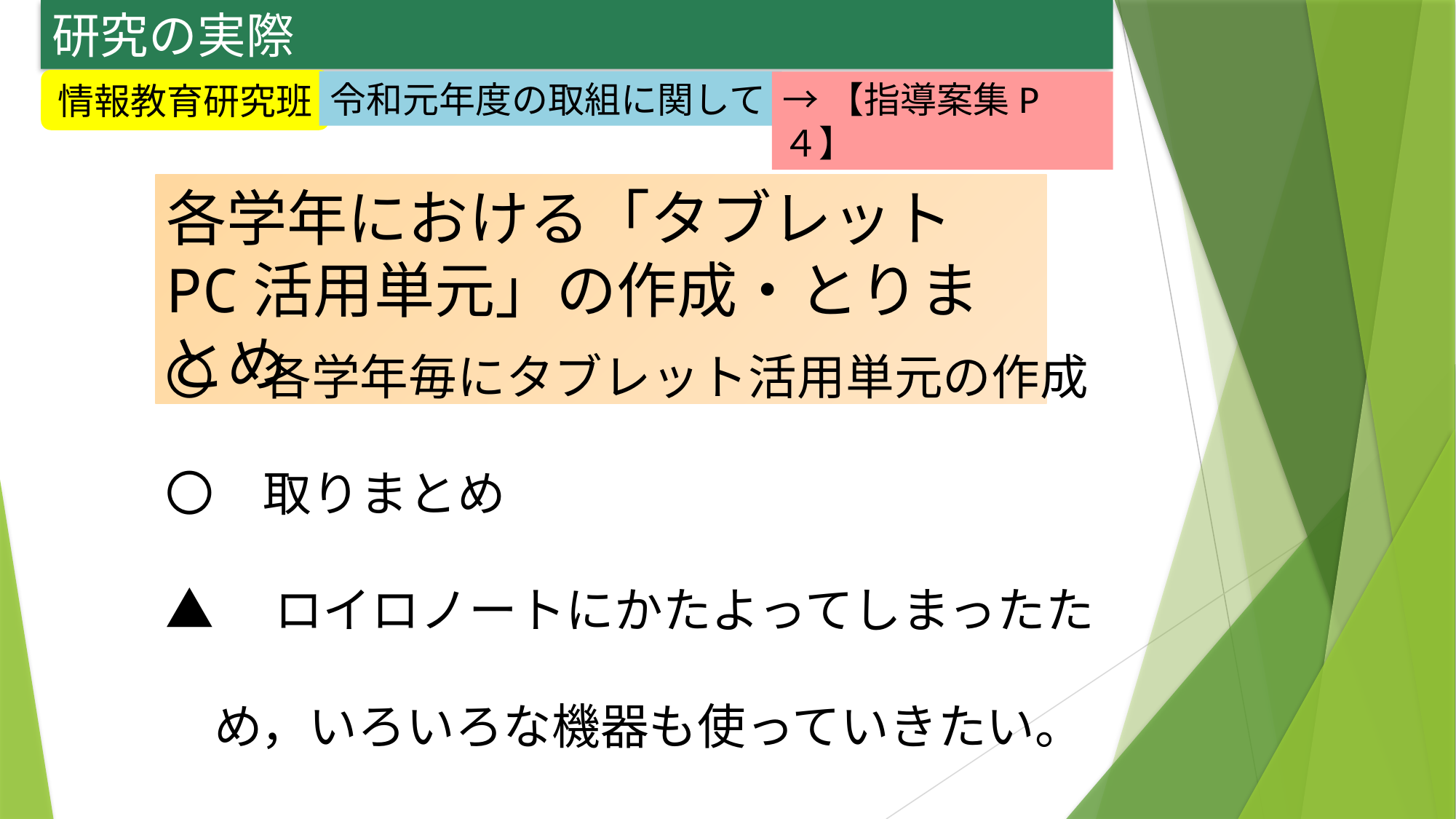

研究の実際
情報教育研究班
令和元年度の取組に関して
→【指導案集P４】
各学年における「タブレットPC活用単元」の作成・とりまとめ
〇　各学年毎にタブレット活用単元の作成

〇　取りまとめ

▲　ロイロノートにかたよってしまったた
　め，いろいろな機器も使っていきたい。